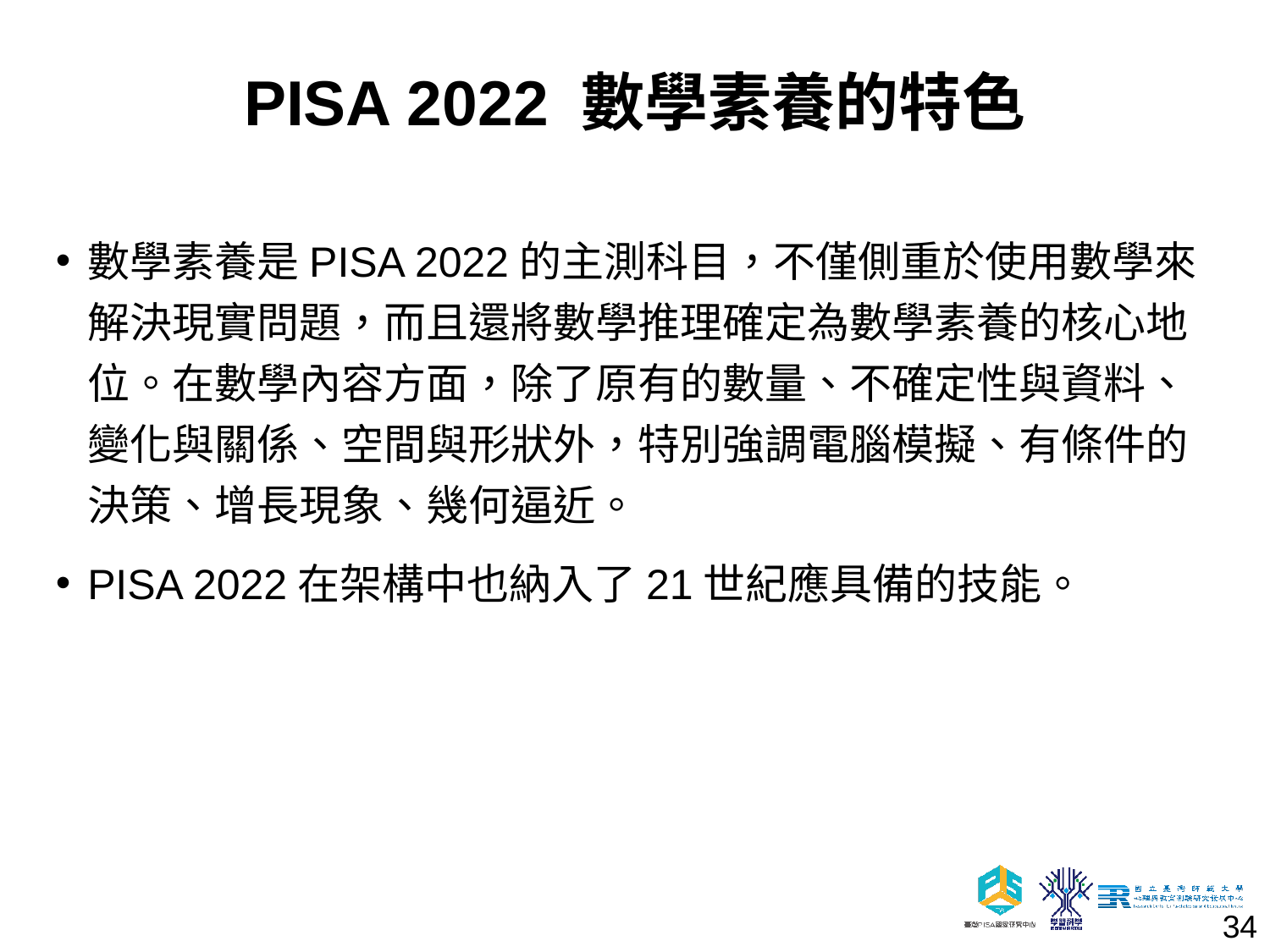

# PISA 2022 數學素養的特色
數學素養是PISA 2022的主測科目，不僅側重於使用數學來解決現實問題，而且還將數學推理確定為數學素養的核心地位。在數學內容方面，除了原有的數量、不確定性與資料、變化與關係、空間與形狀外，特別強調電腦模擬、有條件的決策、增長現象、幾何逼近。
PISA 2022在架構中也納入了21世紀應具備的技能。
34